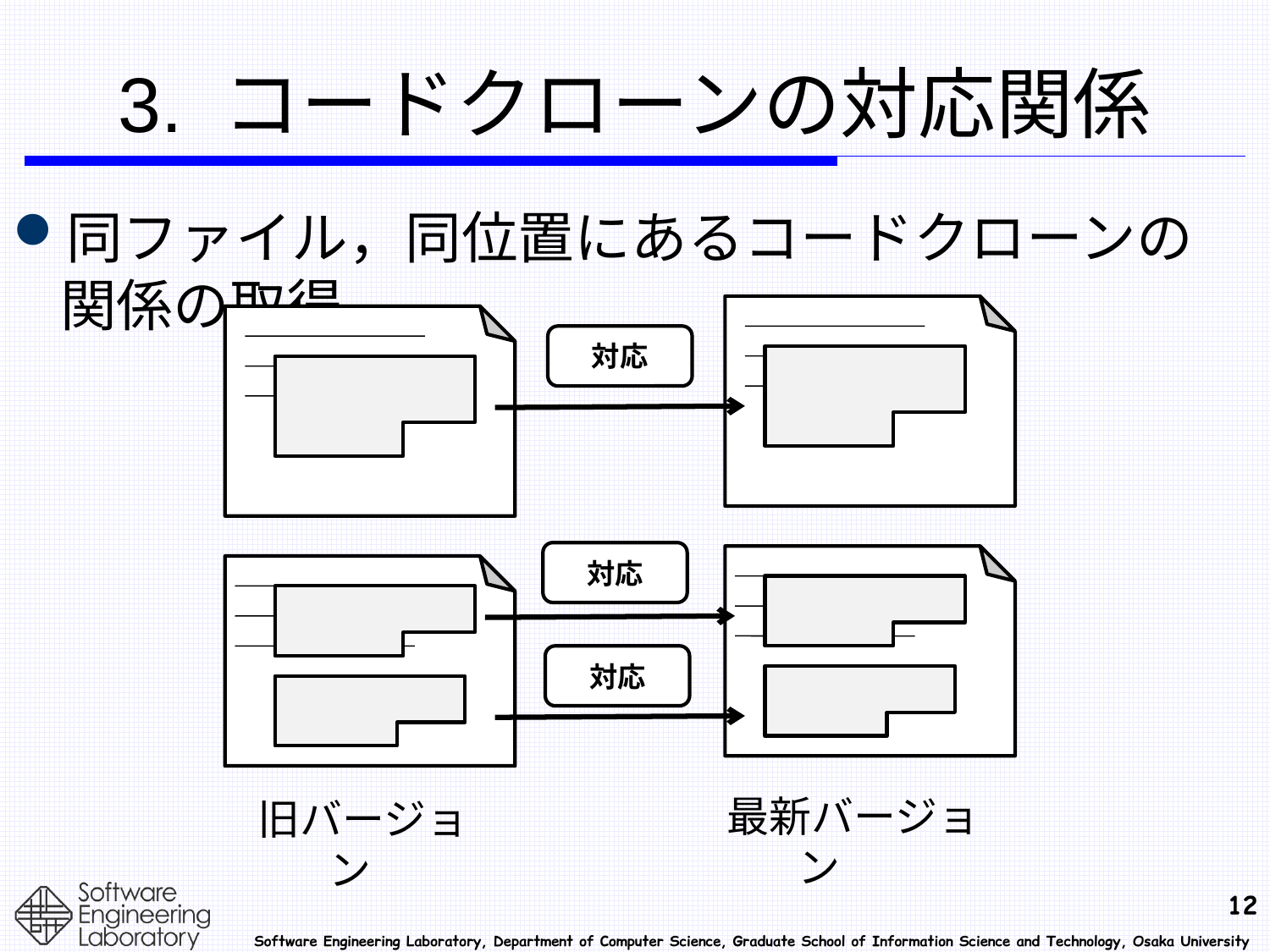

# 3. コードクローンの対応関係
同ファイル，同位置にあるコードクローンの関係の取得

対応

対応

対応

最新バージョン
旧バージョン